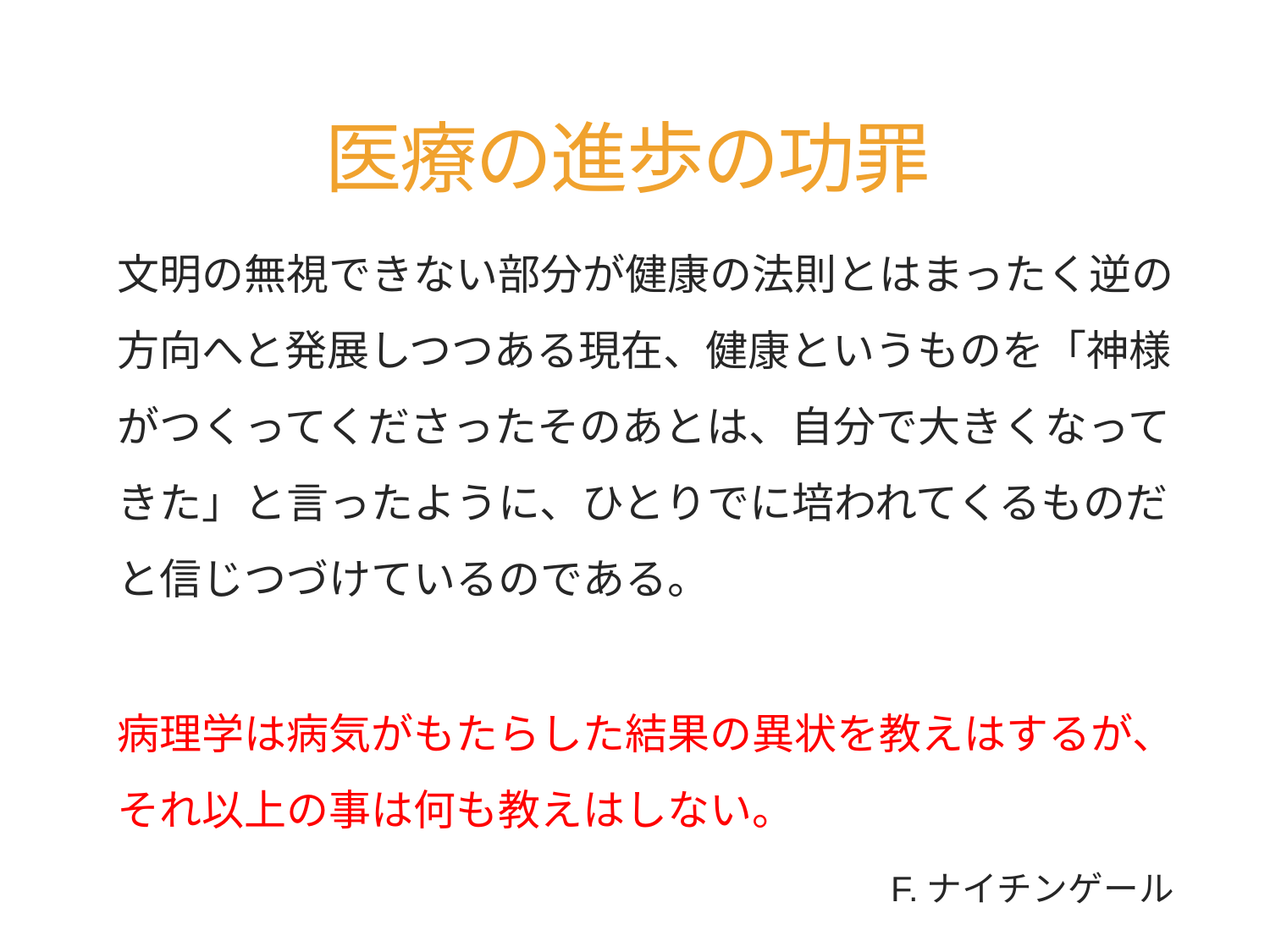

# 医療の進歩の功罪
文明の無視できない部分が健康の法則とはまったく逆の方向へと発展しつつある現在、健康というものを「神様がつくってくださったそのあとは、自分で大きくなってきた」と言ったように、ひとりでに培われてくるものだと信じつづけているのである。

病理学は病気がもたらした結果の異状を教えはするが、それ以上の事は何も教えはしない。
F.ナイチンゲール